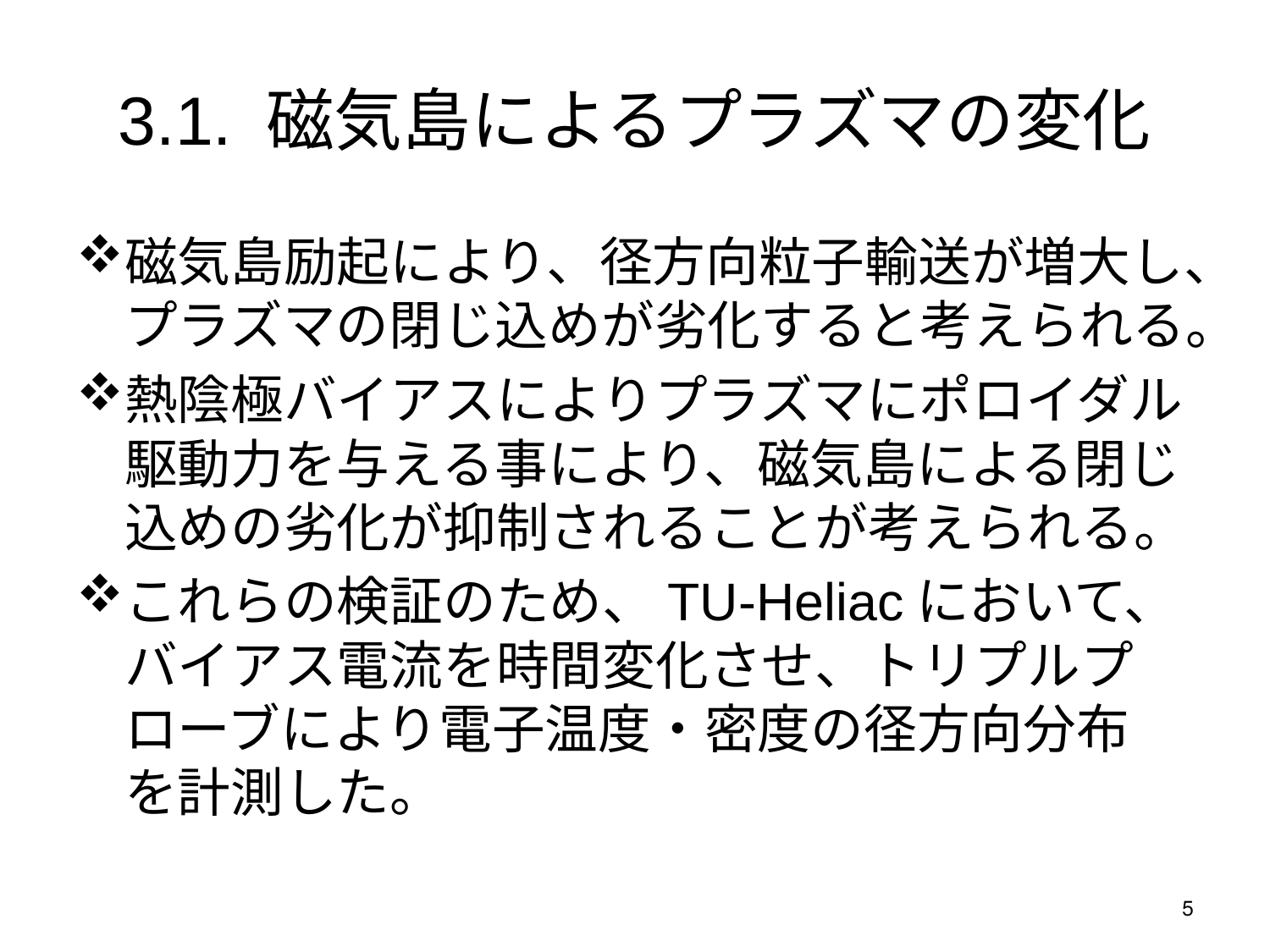

# 3.1. 磁気島によるプラズマの変化
磁気島励起により、径方向粒子輸送が増大し、プラズマの閉じ込めが劣化すると考えられる。
熱陰極バイアスによりプラズマにポロイダル駆動力を与える事により、磁気島による閉じ込めの劣化が抑制されることが考えられる。
これらの検証のため、TU-Heliacにおいて、バイアス電流を時間変化させ、トリプルプローブにより電子温度・密度の径方向分布
を計測した。
5